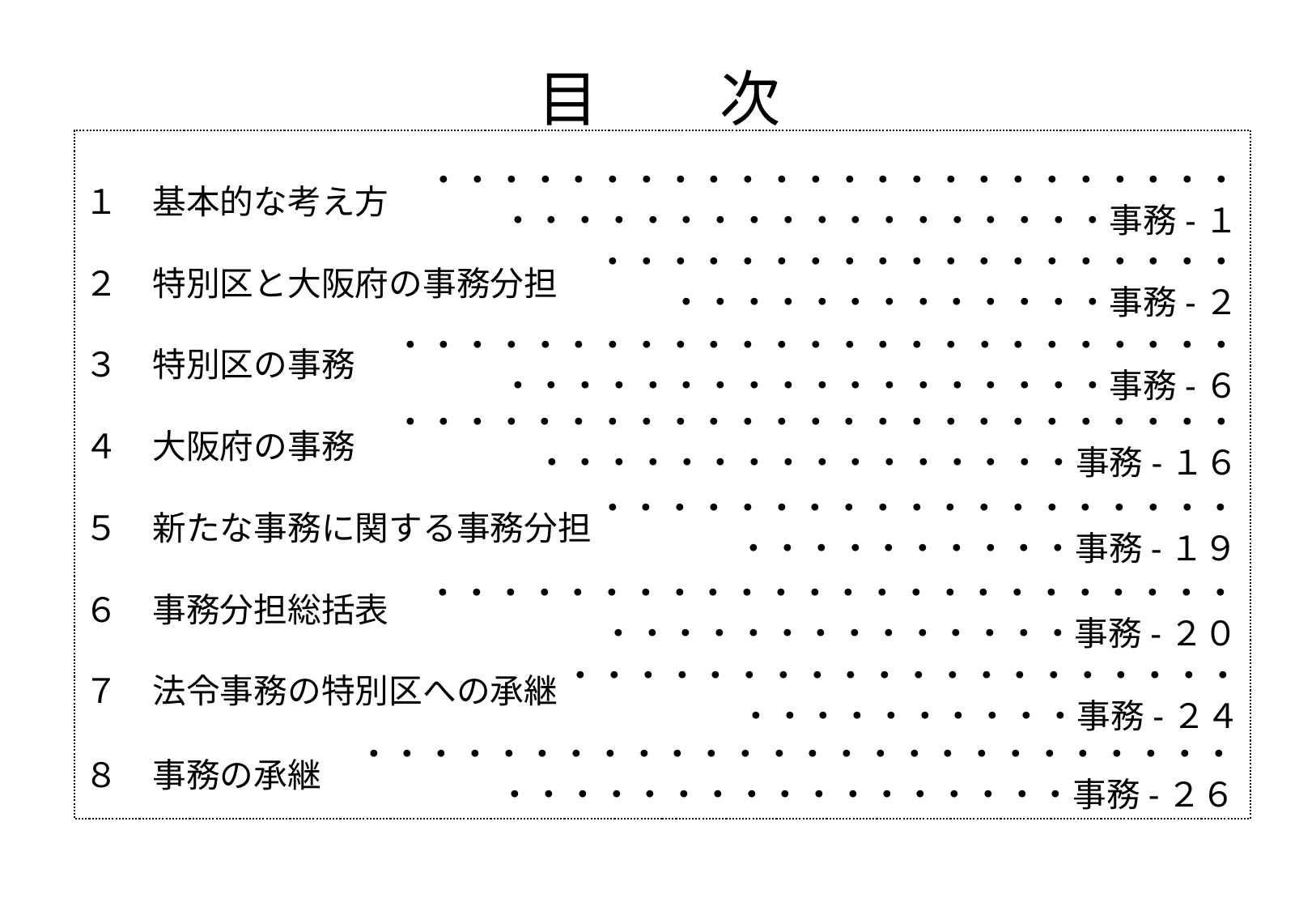

目　　次

・・・・・・・・・・・・・・・・・・・・・・・・・・・・・・・・・・・・・・・・・・事務-１
１　基本的な考え方
・・・・・・・・・・・・・・・・・・・・・・・・・・・・・・・・事務-２
２　特別区と大阪府の事務分担
３　特別区の事務
　・・・・・・・・・・・・・・・・・・・・・・・・・・・・・・・・・・・・・・・・・・・事務-６
・・・・・・・・・・・・・・・・・・・・・・・・・・・・・・・・・・・・・・・・・事務-１６
４　大阪府の事務
５　新たな事務に関する事務分担
・・・・・・・・・・・・・・・・・・・・・・・・・・・・・事務-１９
６　事務分担総括表
・・・・・・・・・・・・・・・・・・・・・・・・・・・・・・・・・・・・・・事務-２０
７　法令事務の特別区への承継
・・・・・・・・・・・・・・・・・・・・・・・・・・・・・・事務-２４
・・・・・・・・・・・・・・・・・・・・・・・・・・・・・・・・・・・・・・・・・・・事務-２６
８　事務の承継